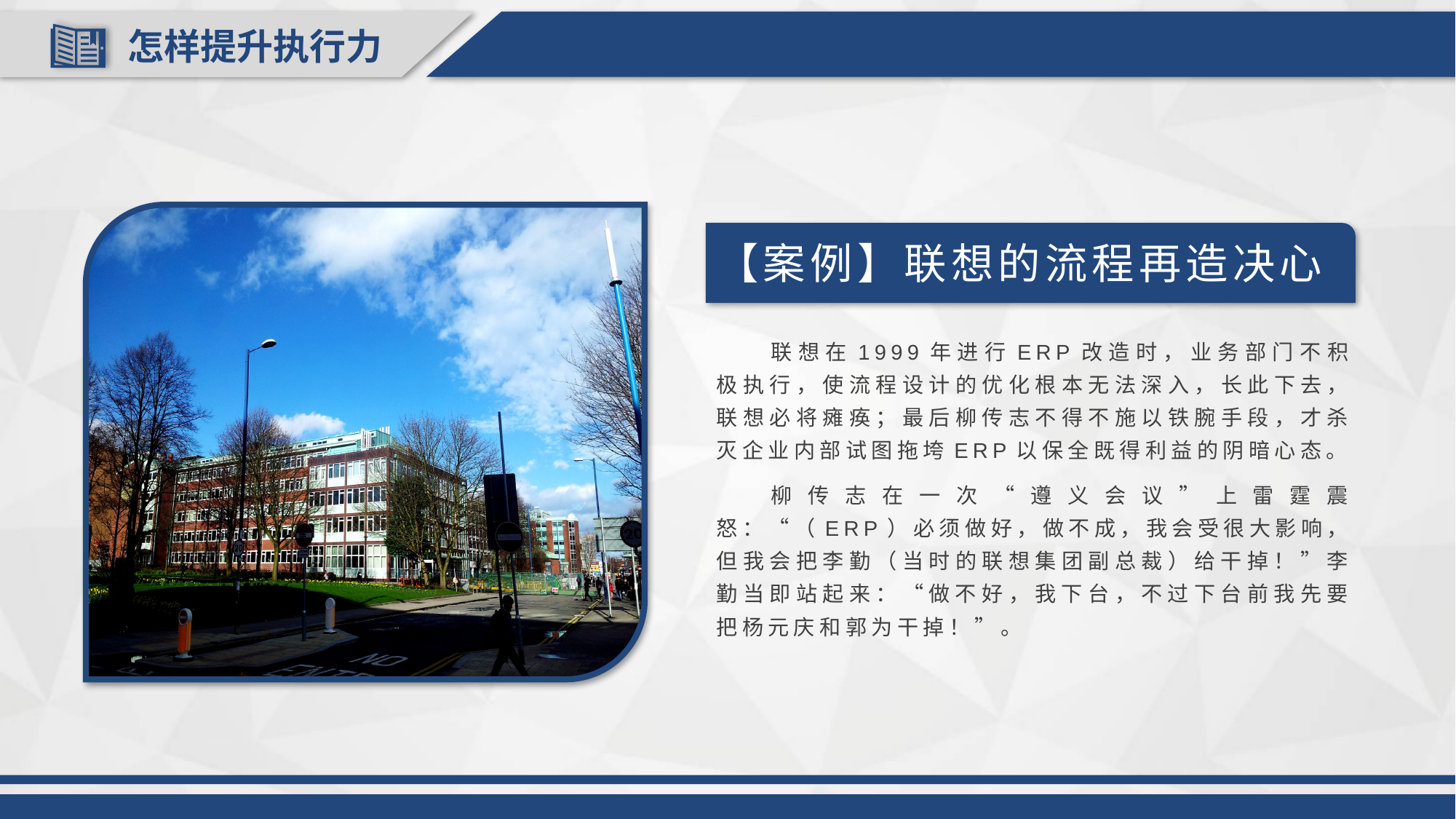

怎样提升执行力

【案例】联想的流程再造决心
联想在1999年进行ERP改造时，业务部门不积极执行，使流程设计的优化根本无法深入，长此下去，联想必将瘫痪；最后柳传志不得不施以铁腕手段，才杀灭企业内部试图拖垮ERP以保全既得利益的阴暗心态。
柳传志在一次“遵义会议”上雷霆震怒：“（ERP）必须做好，做不成，我会受很大影响，但我会把李勤（当时的联想集团副总裁）给干掉！”李勤当即站起来：“做不好，我下台，不过下台前我先要把杨元庆和郭为干掉！”。